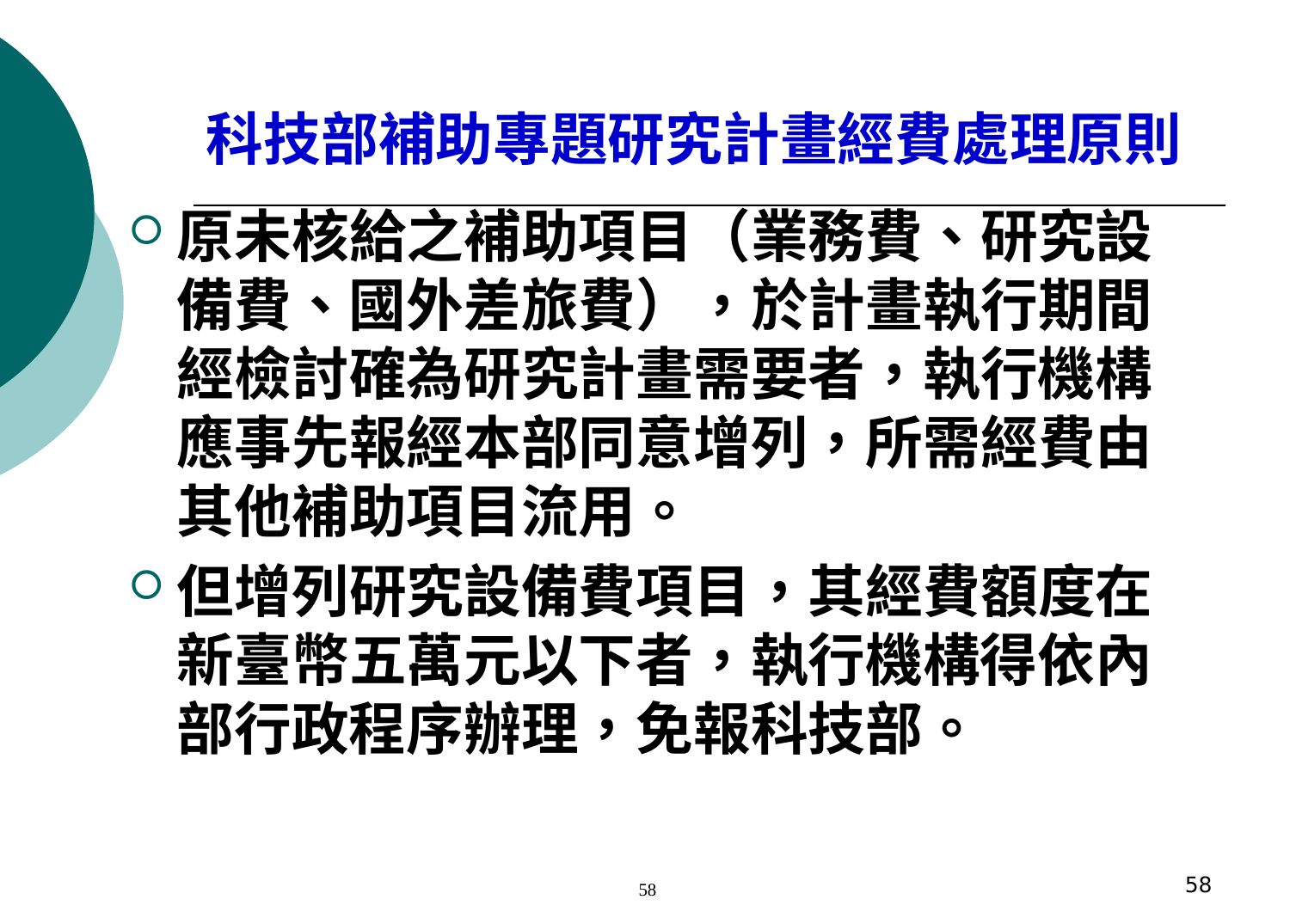

科技部補助專題研究計畫經費處理原則
原未核給之補助項目（業務費、研究設備費、國外差旅費），於計畫執行期間經檢討確為研究計畫需要者，執行機構應事先報經本部同意增列，所需經費由其他補助項目流用。
但增列研究設備費項目，其經費額度在新臺幣五萬元以下者，執行機構得依內部行政程序辦理，免報科技部。

58
58